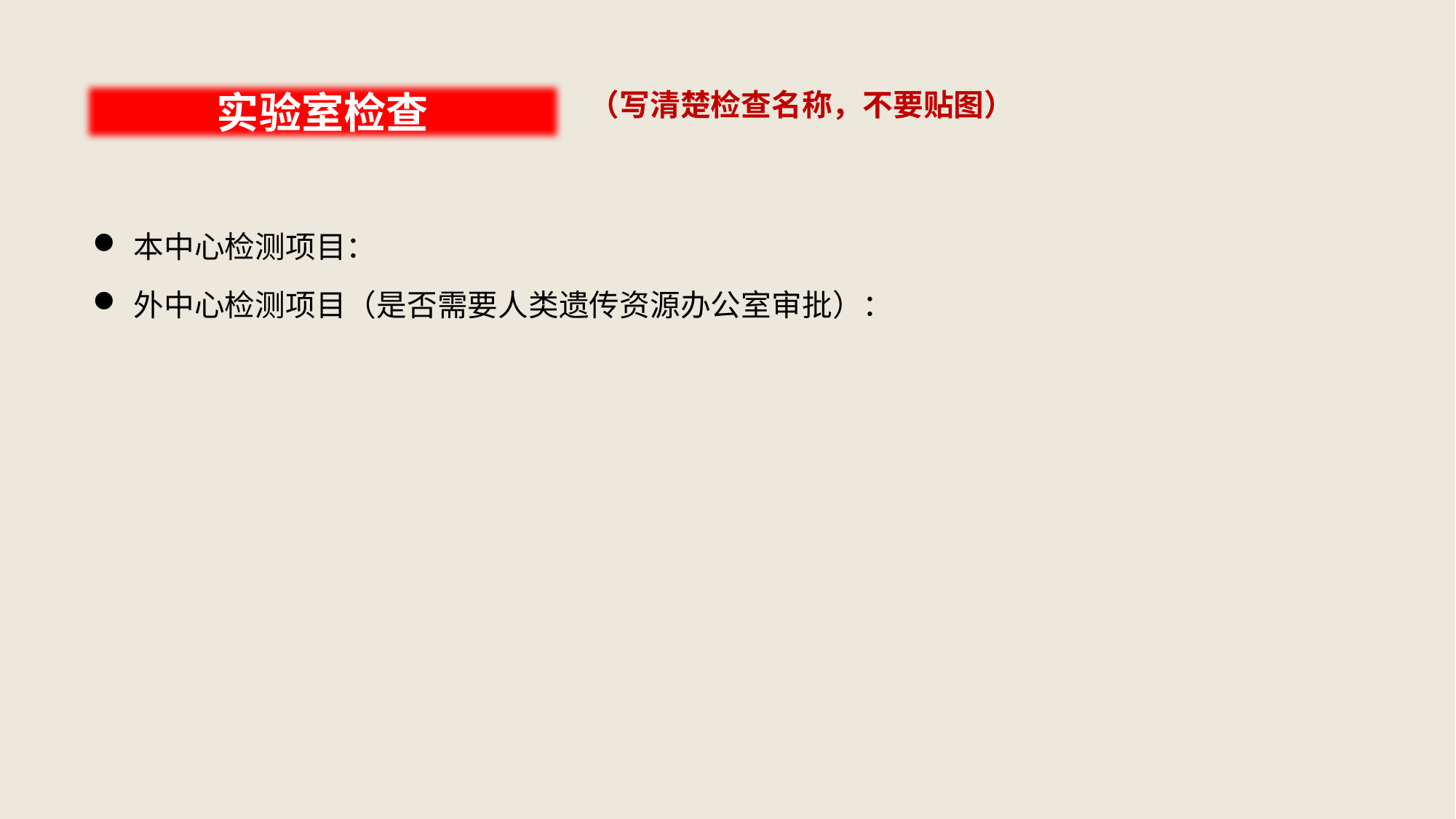

实验室检查
（写清楚检查名称，不要贴图）
本中心检测项目：
外中心检测项目（是否需要人类遗传资源办公室审批）：